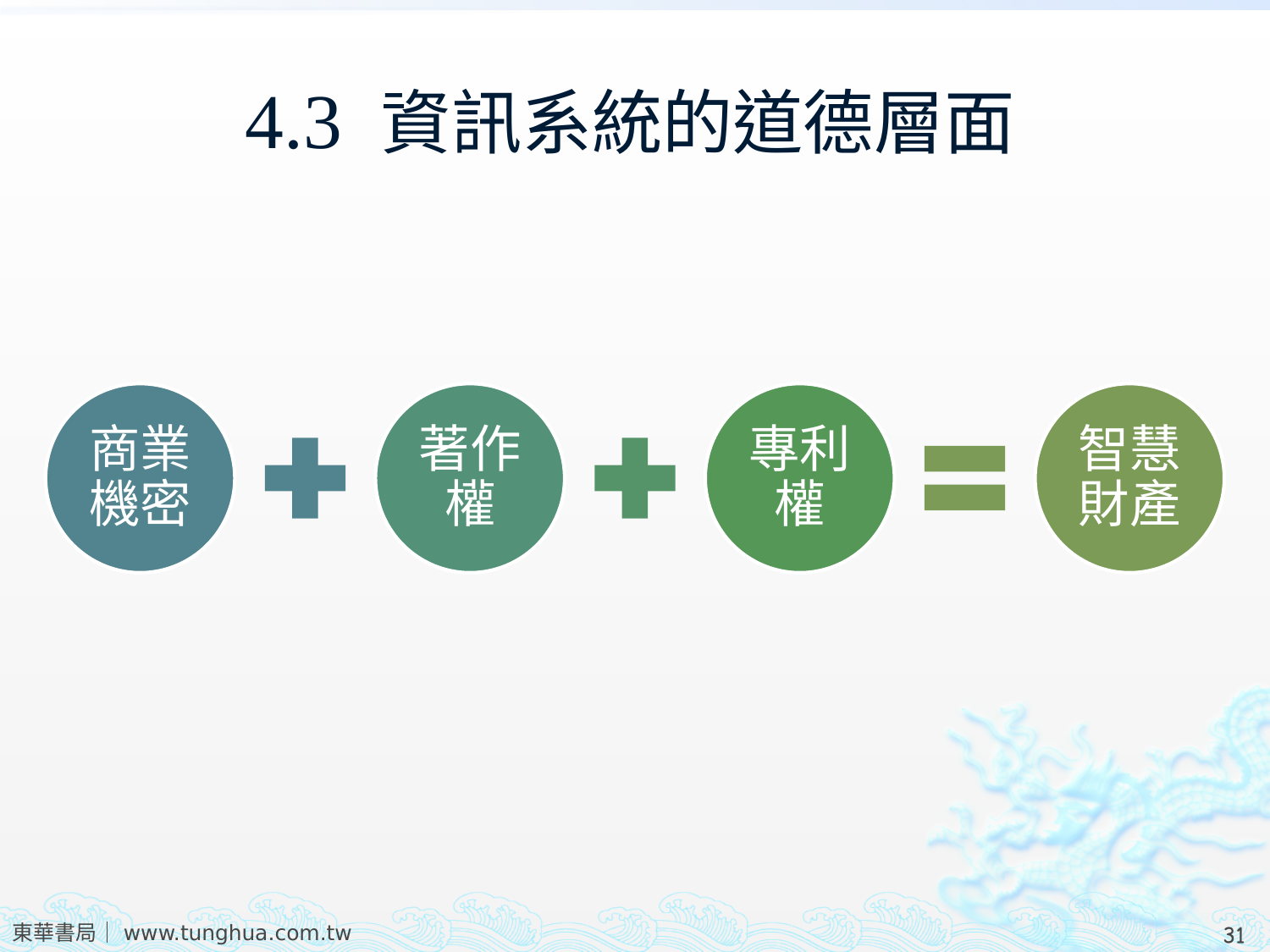

# 4.3 資訊系統的道德層面
商業機密

著作權

專利權

智慧財產